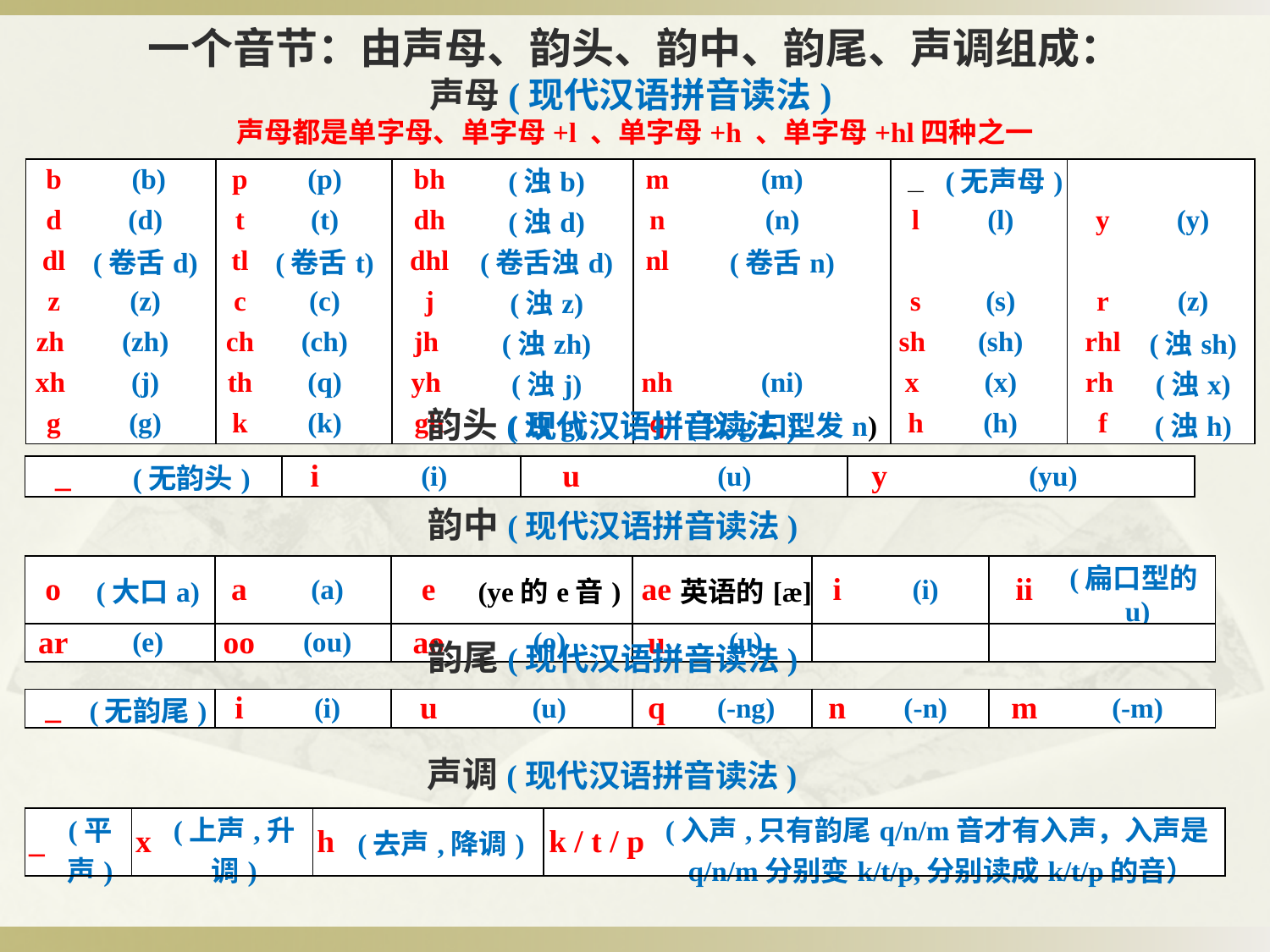

# 一个音节：由声母、韵头、韵中、韵尾、声调组成： 声母(现代汉语拼音读法) 声母都是单字母、单字母+l 、单字母+h 、单字母+hl四种之一
| b | (b) | p | (p) | bh | (浊b) | m | (m) | \_ | (无声母) |  |  |
| --- | --- | --- | --- | --- | --- | --- | --- | --- | --- | --- | --- |
| d | (d) | t | (t) | dh | (浊d) | n | (n) | l | (l) | y | (y) |
| dl | (卷舌d) | tl | (卷舌t) | dhl | (卷舌浊d) | nl | (卷舌n) |  |  |  |  |
| z | (z) | c | (c) | j | (浊z) |  |  | s | (s) | r | (z) |
| zh | (zh) | ch | (ch) | jh | (浊zh) |  |  | sh | (sh) | rhl | (浊sh) |
| xh | (j) | th | (q) | yh | (浊j) | nh | (ni) | x | (x) | rh | (浊x) |
| g | (g) | k | (k) | gh | (浊g) | q | (以g口型发n) | h | (h) | f | (浊h) |
韵头(现代汉语拼音读法)
| \_ | (无韵头) | i | (i) | u | (u) | y | (yu) |
| --- | --- | --- | --- | --- | --- | --- | --- |
韵中(现代汉语拼音读法)
| o | (大口a) | a | (a) | e | (ye的e音) | ae | 英语的[æ] | i | (i) | ii | (扁口型的u) |
| --- | --- | --- | --- | --- | --- | --- | --- | --- | --- | --- | --- |
| ar | (e) | oo | (ou) | ao | (o) | u | (u) |  |  |  |  |
韵尾(现代汉语拼音读法)
| \_ | (无韵尾) | i | (i) | u | (u) | q | (-ng) | n | (-n) | m | (-m) |
| --- | --- | --- | --- | --- | --- | --- | --- | --- | --- | --- | --- |
声调(现代汉语拼音读法)
| \_ | (平声) | x | (上声,升调) | h | (去声,降调) | k / t / p | (入声,只有韵尾q/n/m音才有入声，入声是q/n/m分别变k/t/p,分别读成k/t/p的音） |
| --- | --- | --- | --- | --- | --- | --- | --- |